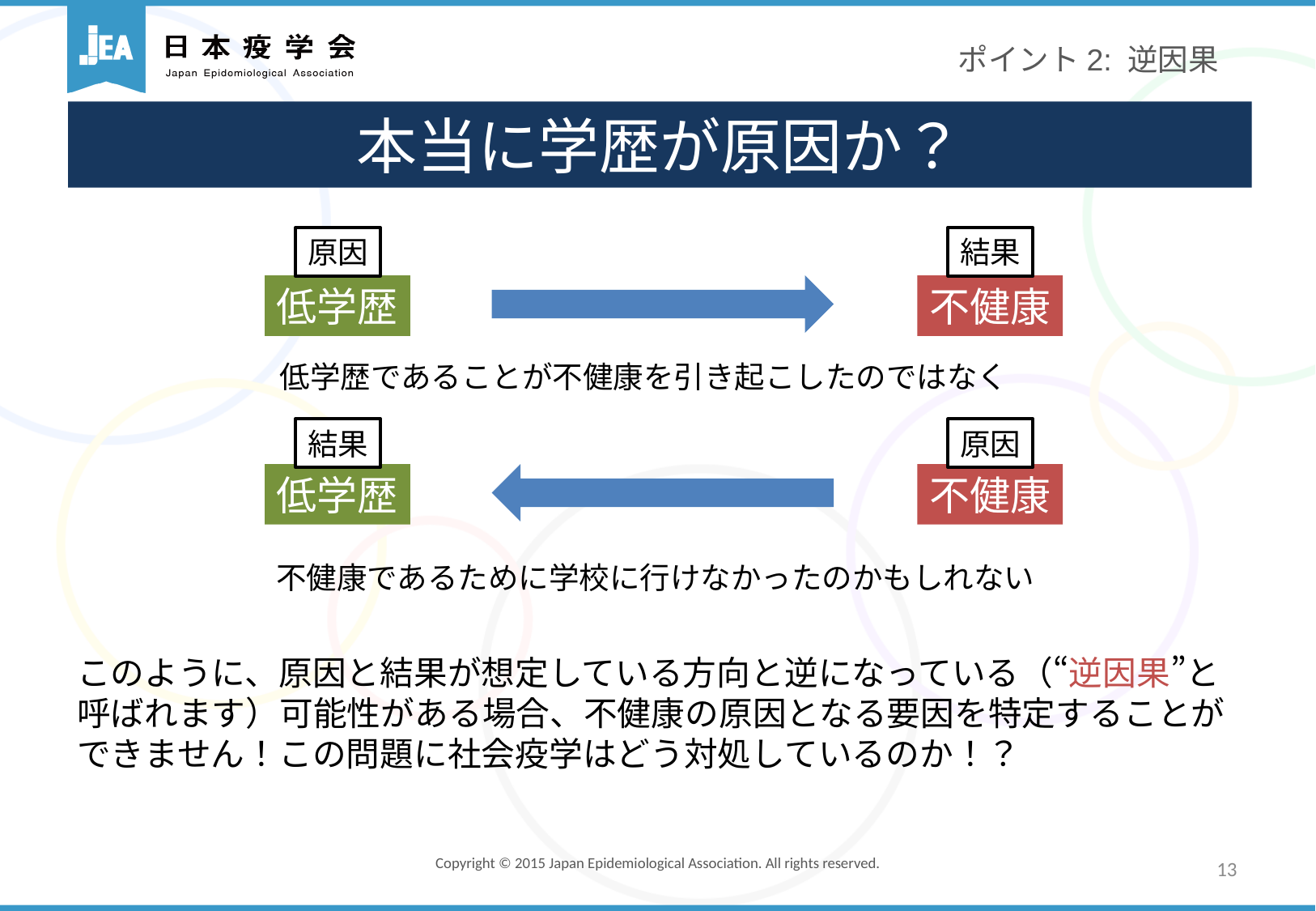

ポイント2: 逆因果
本当に学歴が原因か？
原因
結果

低学歴
不健康
低学歴であることが不健康を引き起こしたのではなく
結果
原因

低学歴
不健康
不健康であるために学校に行けなかったのかもしれない
このように、原因と結果が想定している方向と逆になっている（“逆因果”と呼ばれます）可能性がある場合、不健康の原因となる要因を特定することができません！この問題に社会疫学はどう対処しているのか！？
13